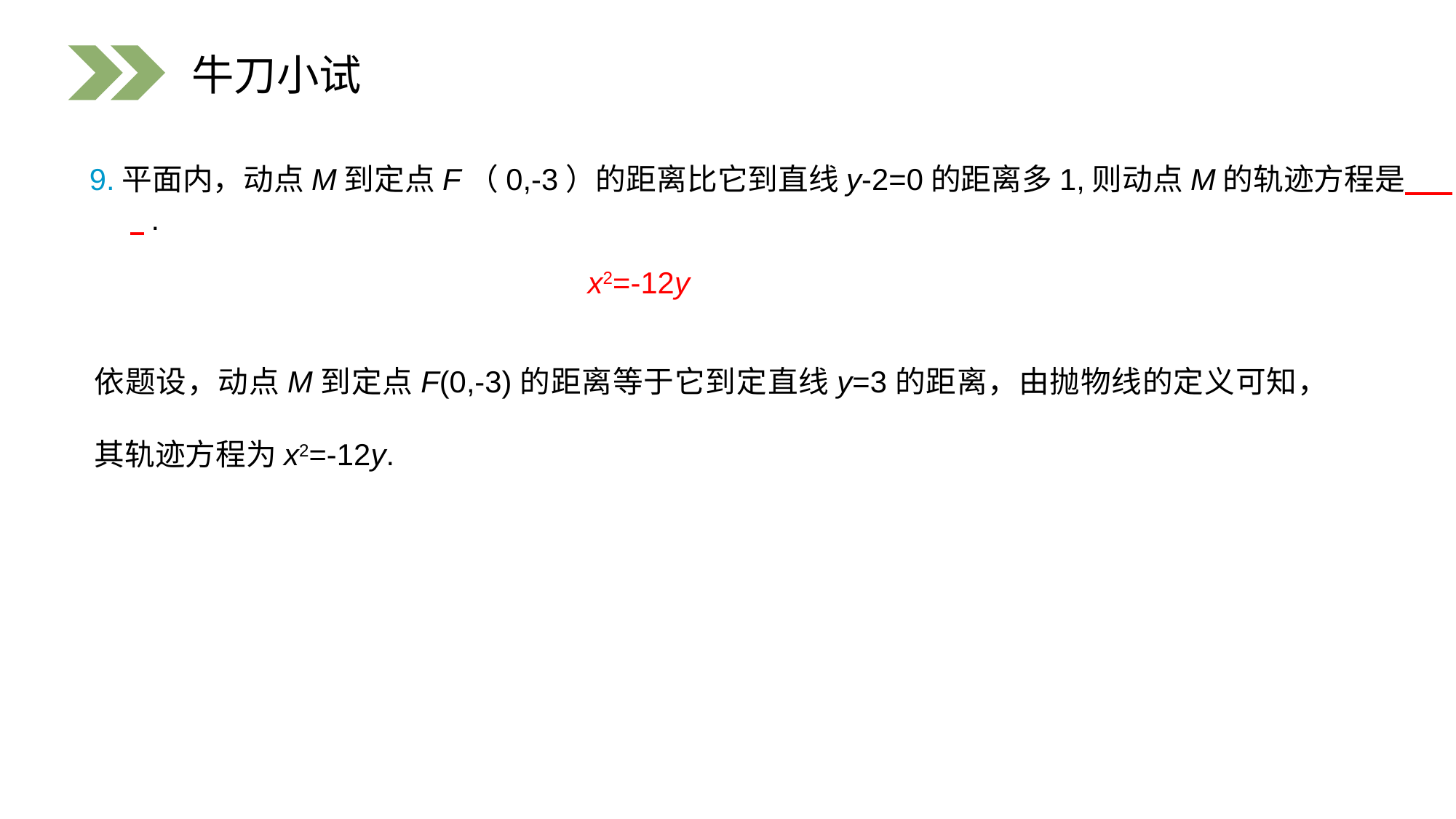

牛刀小试
9.平面内，动点M到定点F（0,-3）的距离比它到直线y-2=0的距离多1,则动点M的轨迹方程是          .
x2=-12y
依题设，动点M到定点F(0,-3)的距离等于它到定直线y=3的距离，由抛物线的定义可知，其轨迹方程为x2=-12y.